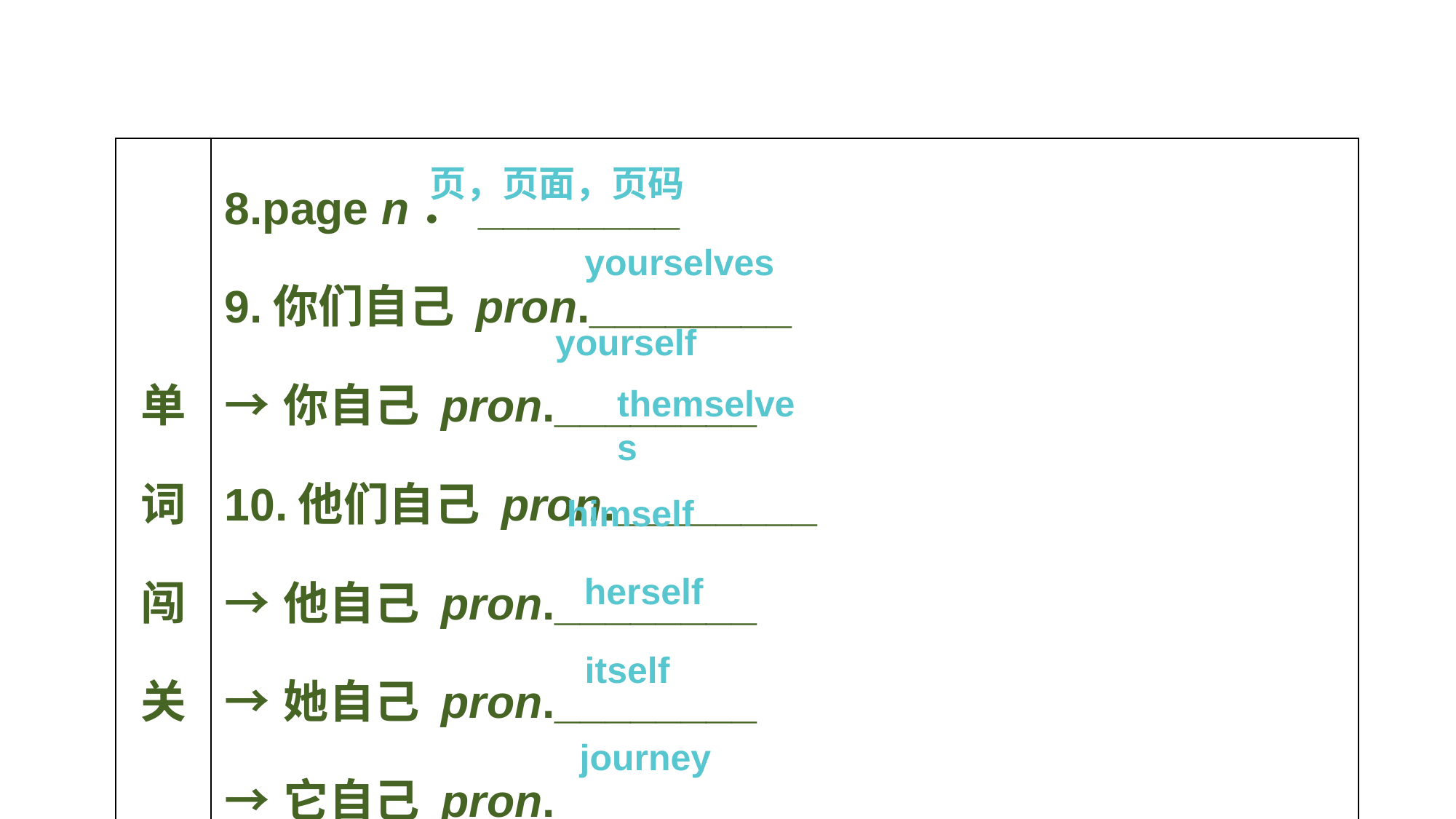

| 单词闯关 | 8.page n．\_\_\_\_\_\_\_\_ 9.你们自己 pron.\_\_\_\_\_\_\_\_ →你自己 pron.\_\_\_\_\_\_\_\_ 10.他们自己 pron.\_\_\_\_\_\_\_\_ →他自己 pron.\_\_\_\_\_\_\_\_ →她自己 pron.\_\_\_\_\_\_\_\_ →它自己 pron.\_\_\_\_\_\_\_\_ 11.旅行，旅程n.\_\_\_\_\_\_\_\_ |
| --- | --- |
页，页面，页码
yourselves
yourself
themselves
himself
herself
itself
journey